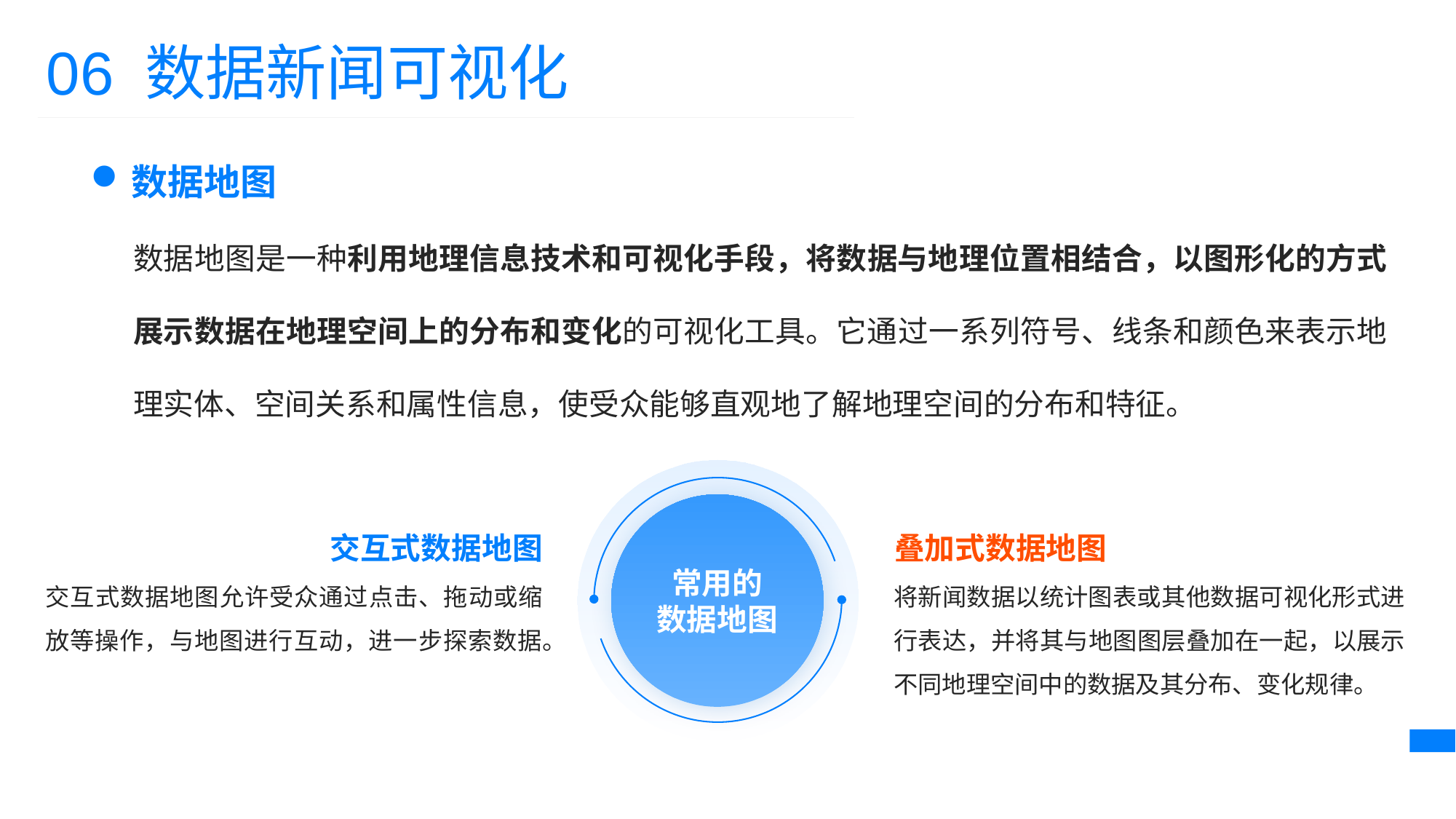

06 数据新闻可视化
数据地图
数据地图是一种利用地理信息技术和可视化手段，将数据与地理位置相结合，以图形化的方式展示数据在地理空间上的分布和变化的可视化工具。它通过一系列符号、线条和颜色来表示地理实体、空间关系和属性信息，使受众能够直观地了解地理空间的分布和特征。

常用的
数据地图
交互式数据地图
叠加式数据地图
交互式数据地图允许受众通过点击、拖动或缩放等操作，与地图进行互动，进一步探索数据。
将新闻数据以统计图表或其他数据可视化形式进行表达，并将其与地图图层叠加在一起，以展示不同地理空间中的数据及其分布、变化规律。